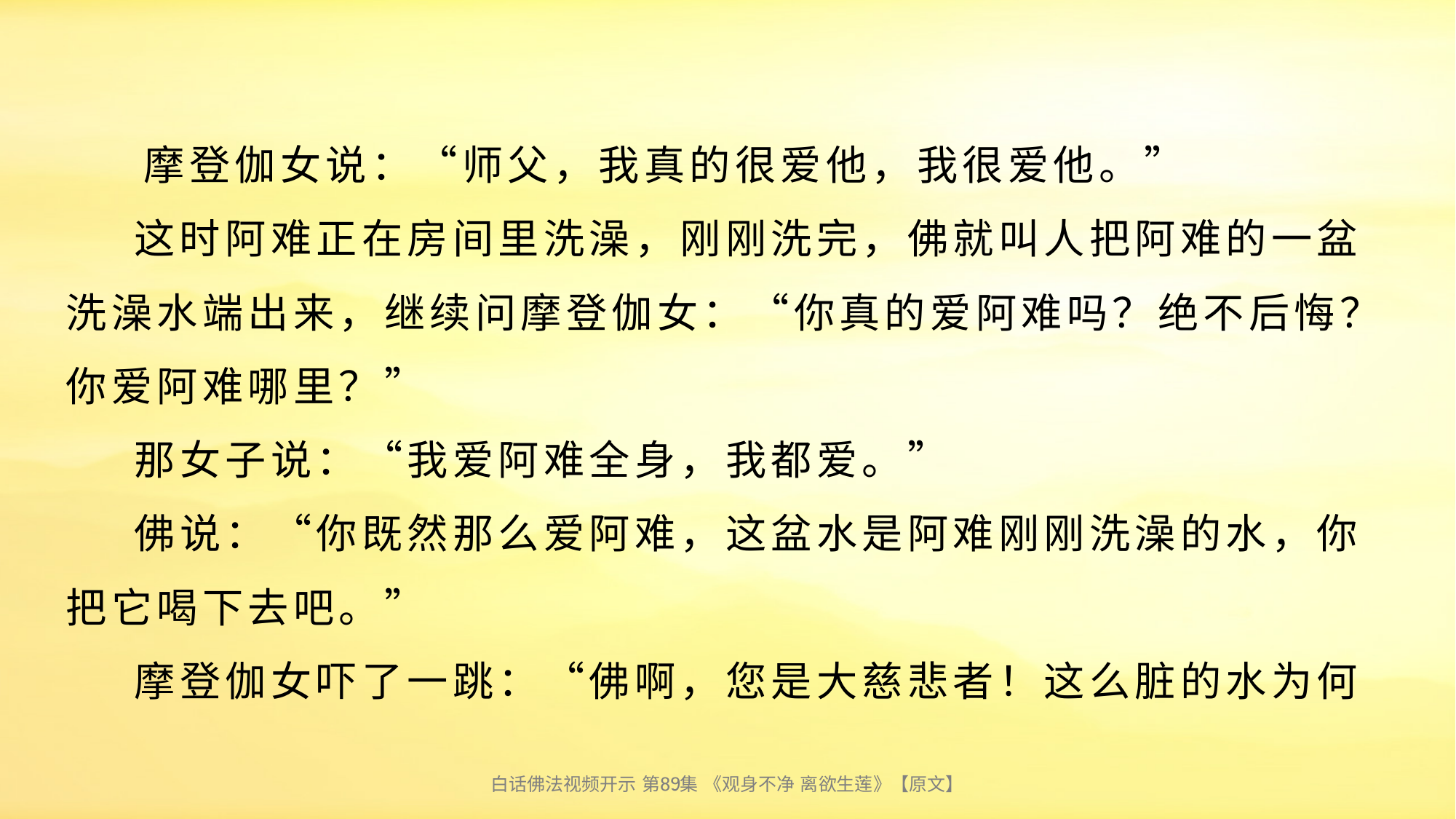

# 摩登伽女说：“师父，我真的很爱他，我很爱他。” 这时阿难正在房间里洗澡，刚刚洗完，佛就叫人把阿难的一盆洗澡水端出来，继续问摩登伽女：“你真的爱阿难吗？绝不后悔？你爱阿难哪里？” 那女子说：“我爱阿难全身，我都爱。” 佛说：“你既然那么爱阿难，这盆水是阿难刚刚洗澡的水，你把它喝下去吧。” 摩登伽女吓了一跳：“佛啊，您是大慈悲者！这么脏的水为何
白话佛法视频开示 第89集 《观身不净 离欲生莲》【原文】